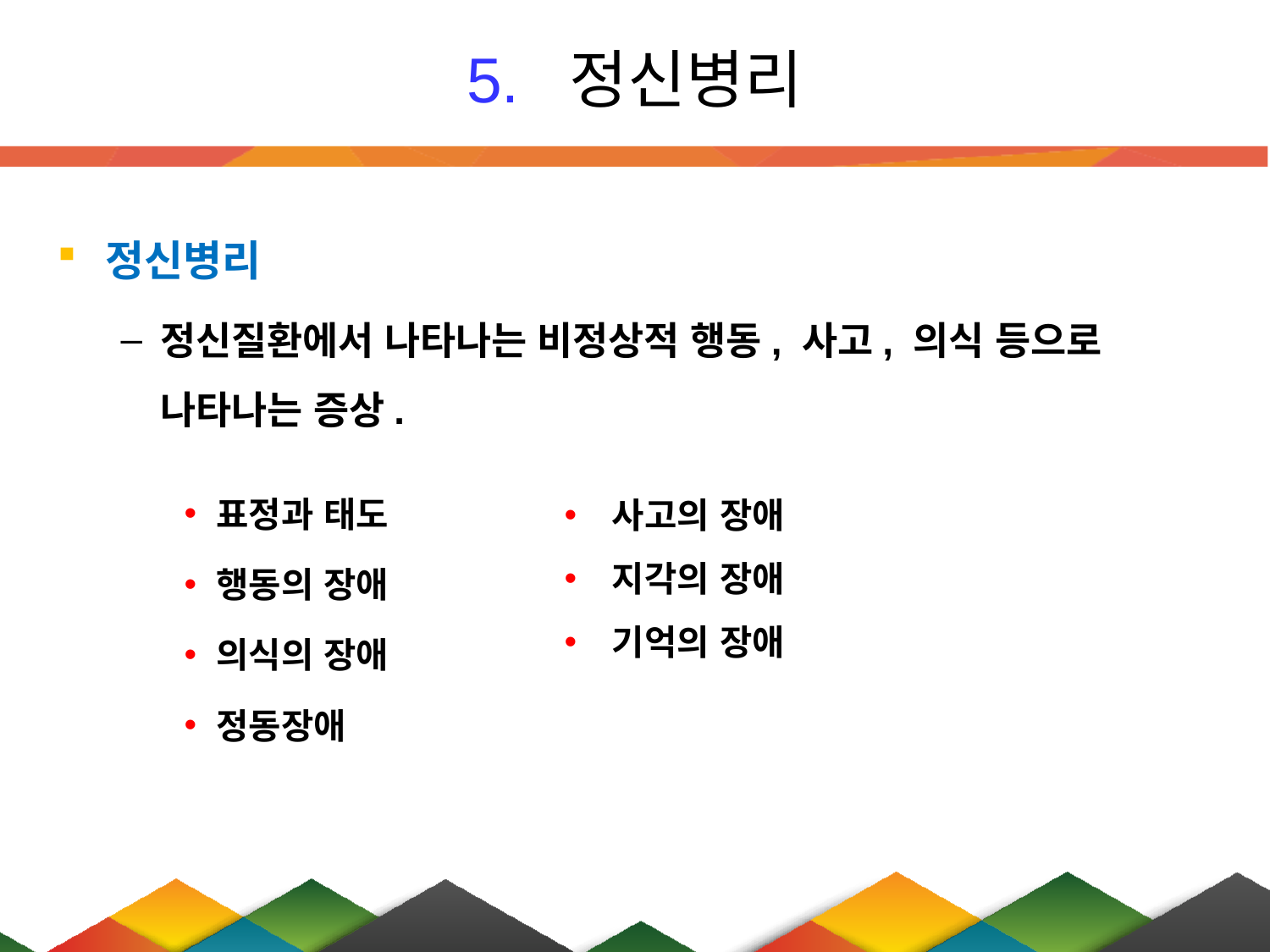

# 정신병리
정신병리
정신질환에서 나타나는 비정상적 행동, 사고, 의식 등으로 나타나는 증상.

표정과 태도
행동의 장애
의식의 장애
정동장애
사고의 장애
지각의 장애
기억의 장애